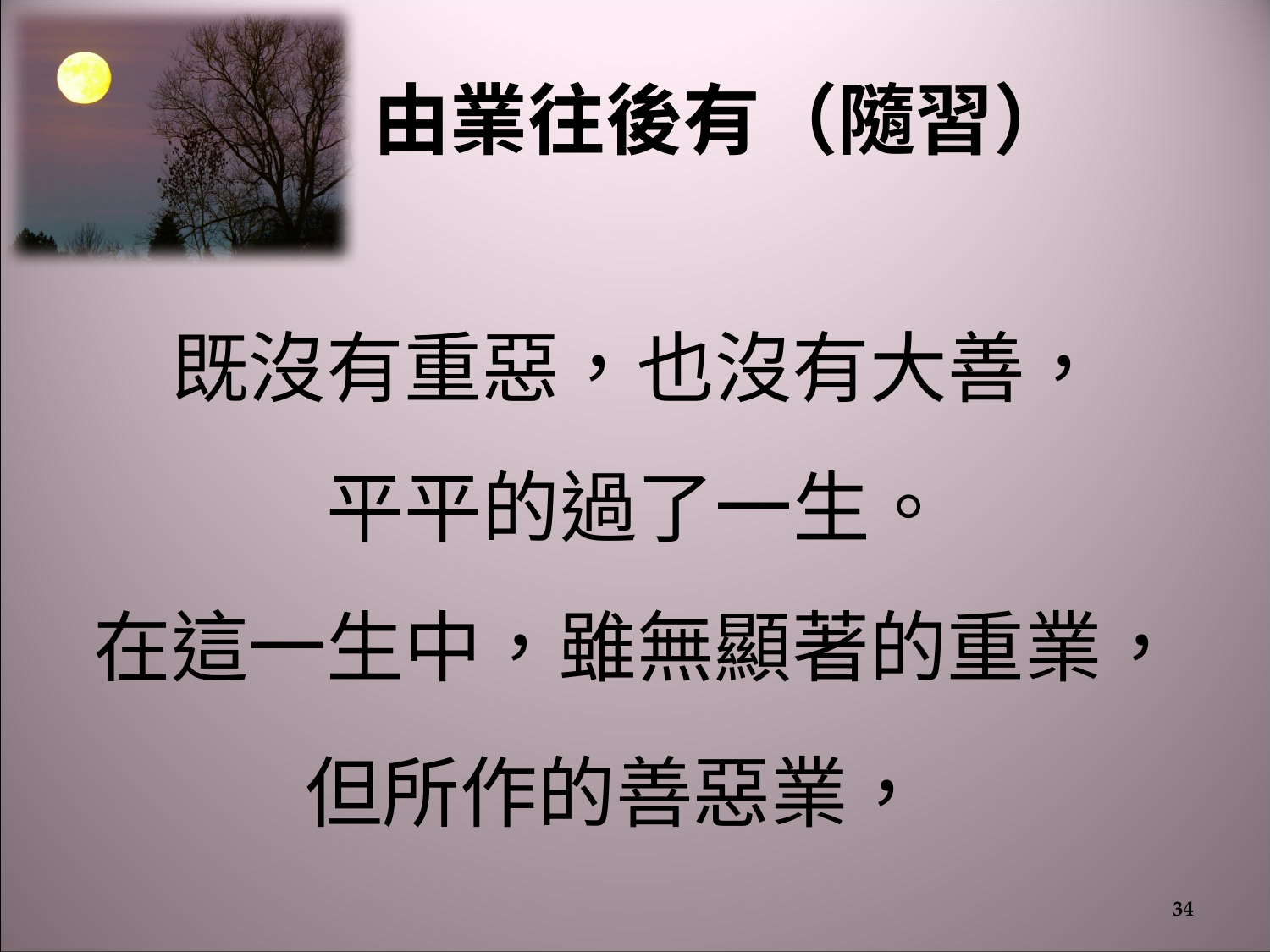

# 由業往後有（隨習）
既沒有重惡，也沒有大善，
平平的過了一生。
在這一生中，雖無顯著的重業，
但所作的善惡業，

34